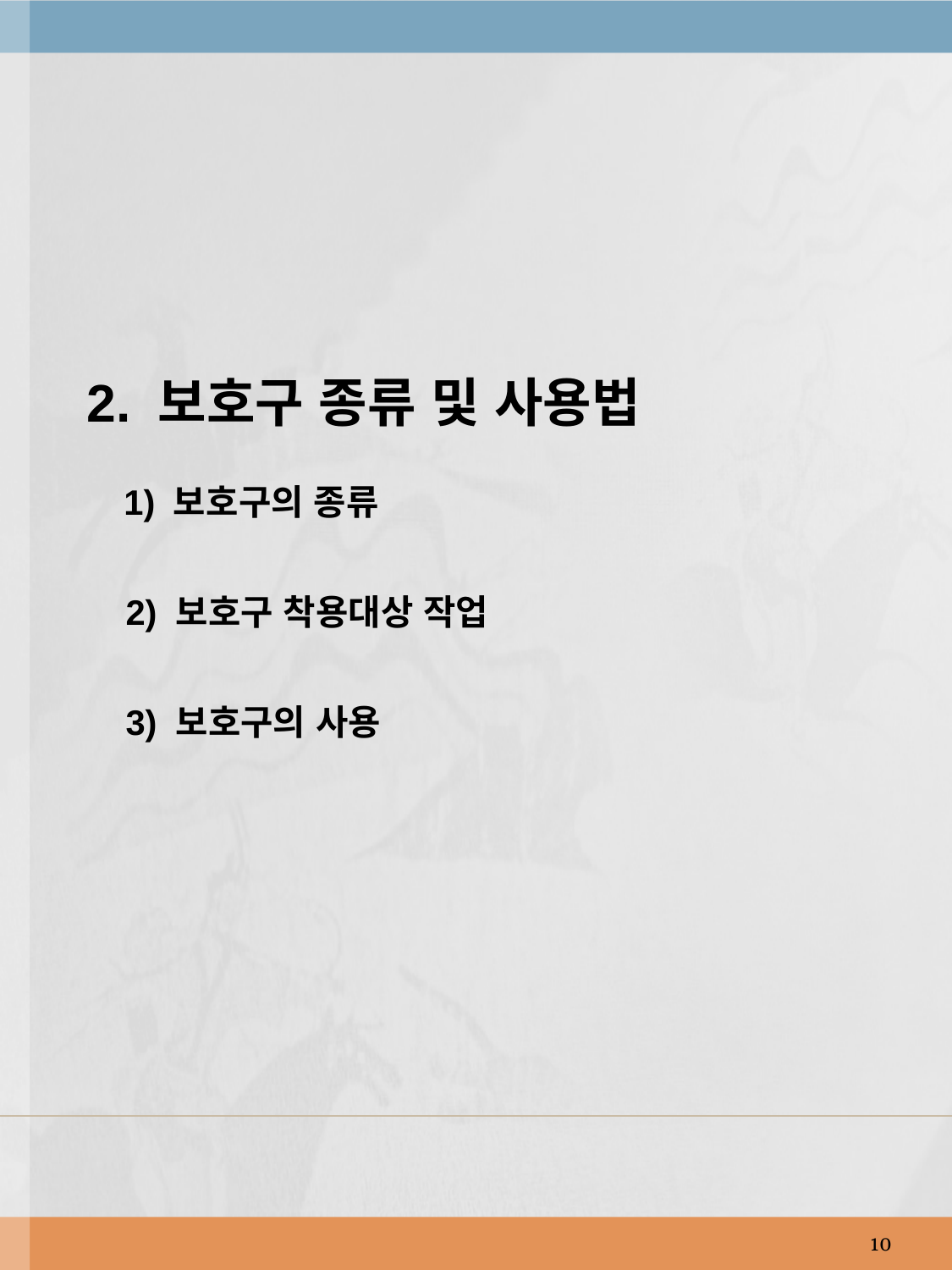

2. 보호구 종류 및 사용법

      1) 보호구의 종류

    2) 보호구 착용대상 작업

    3) 보호구의 사용

10